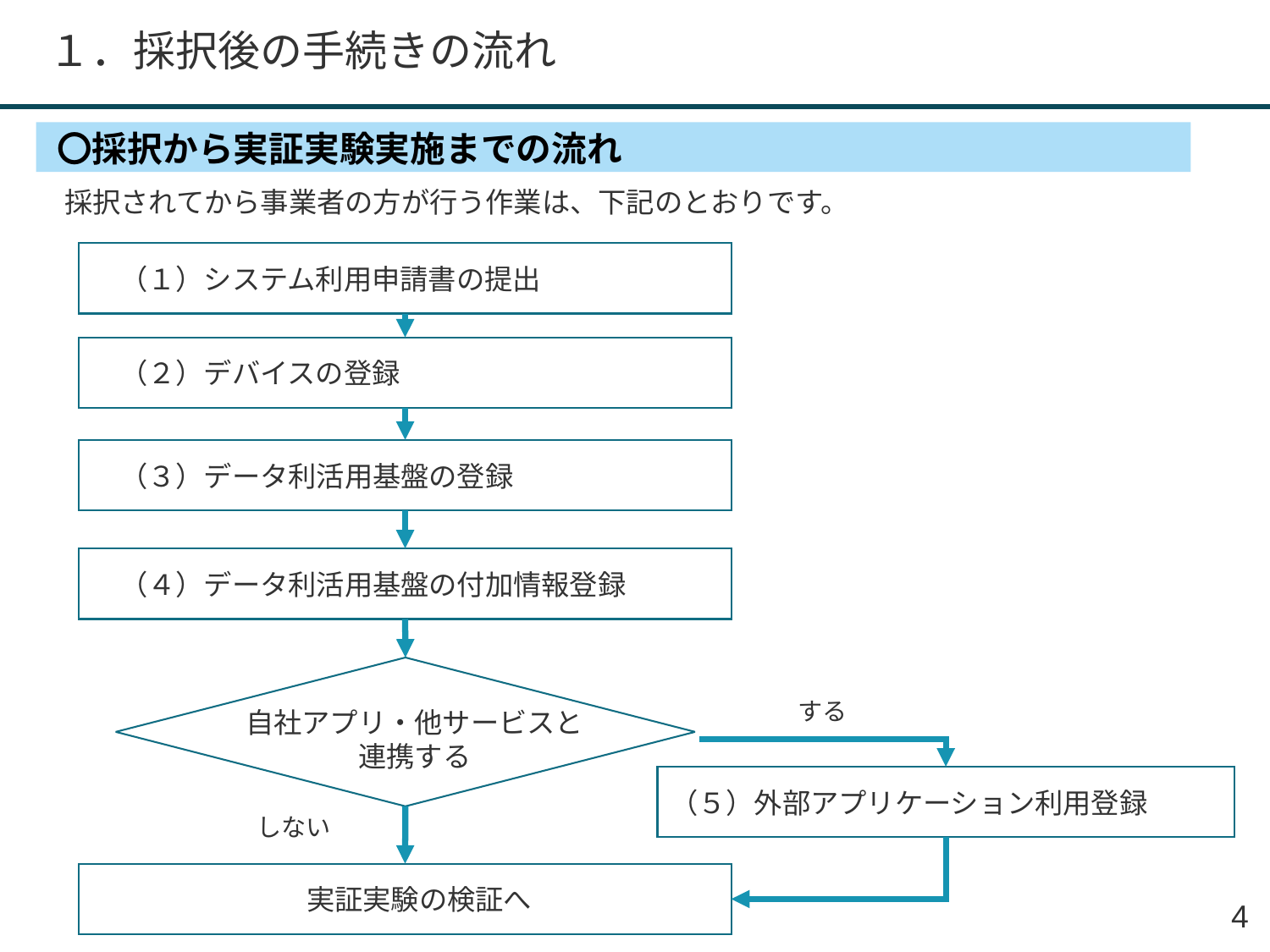

１．採択後の手続きの流れ
〇採択から実証実験実施までの流れ

採択されてから事業者の方が行う作業は、下記のとおりです。
　（１）システム利用申請書の提出
　（２）デバイスの登録
　（３）データ利活用基盤の登録
　（４）データ利活用基盤の付加情報登録

自社アプリ・他サービスと
連携する
する
（５）外部アプリケーション利用登録
しない
　実証実験の検証へ
4